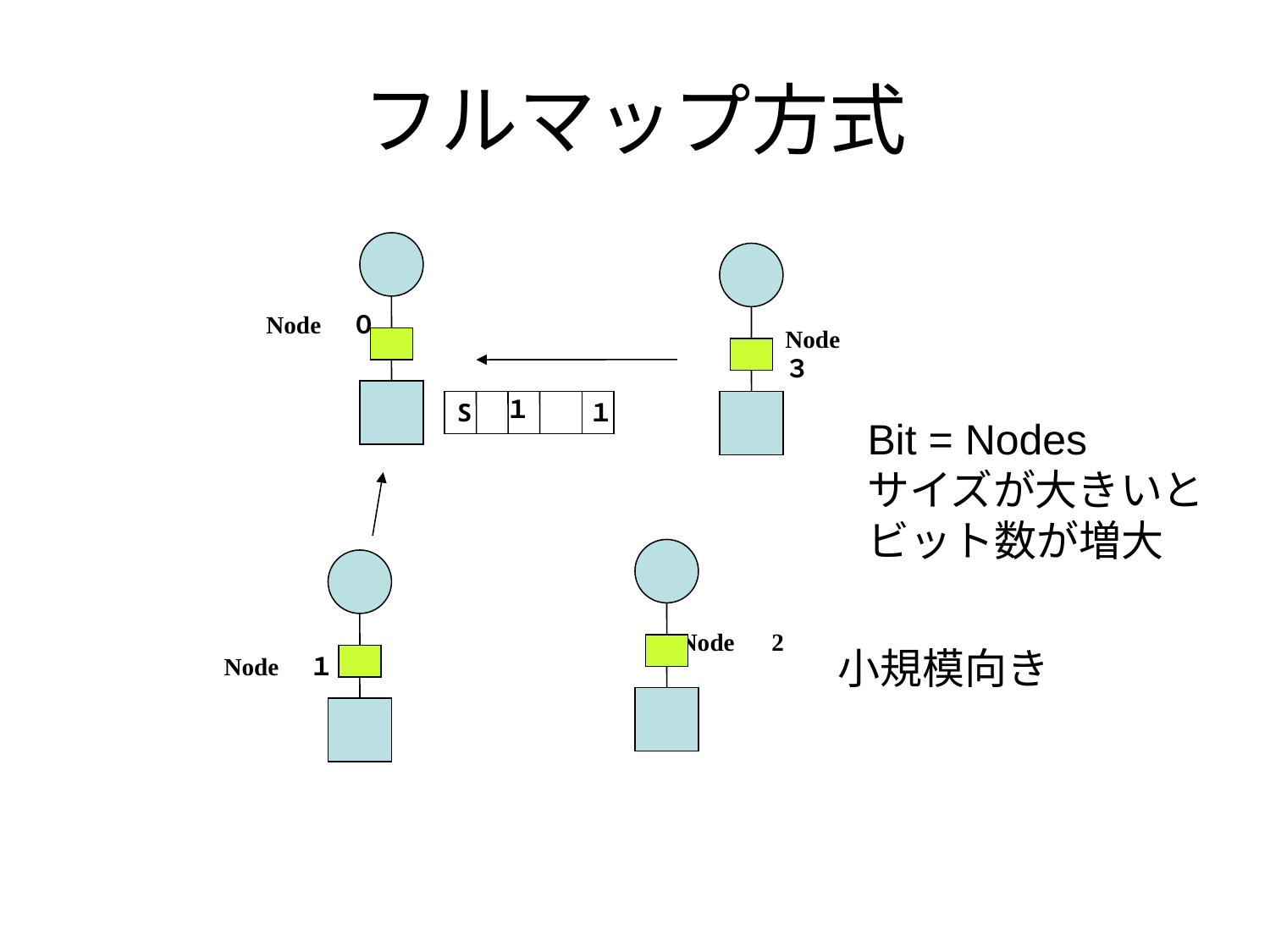

# フルマップ方式

Node　０
Node　３

１
１

S

Bit = Nodes
サイズが大きいと
ビット数が増大

Node　2
小規模向き
Node　１